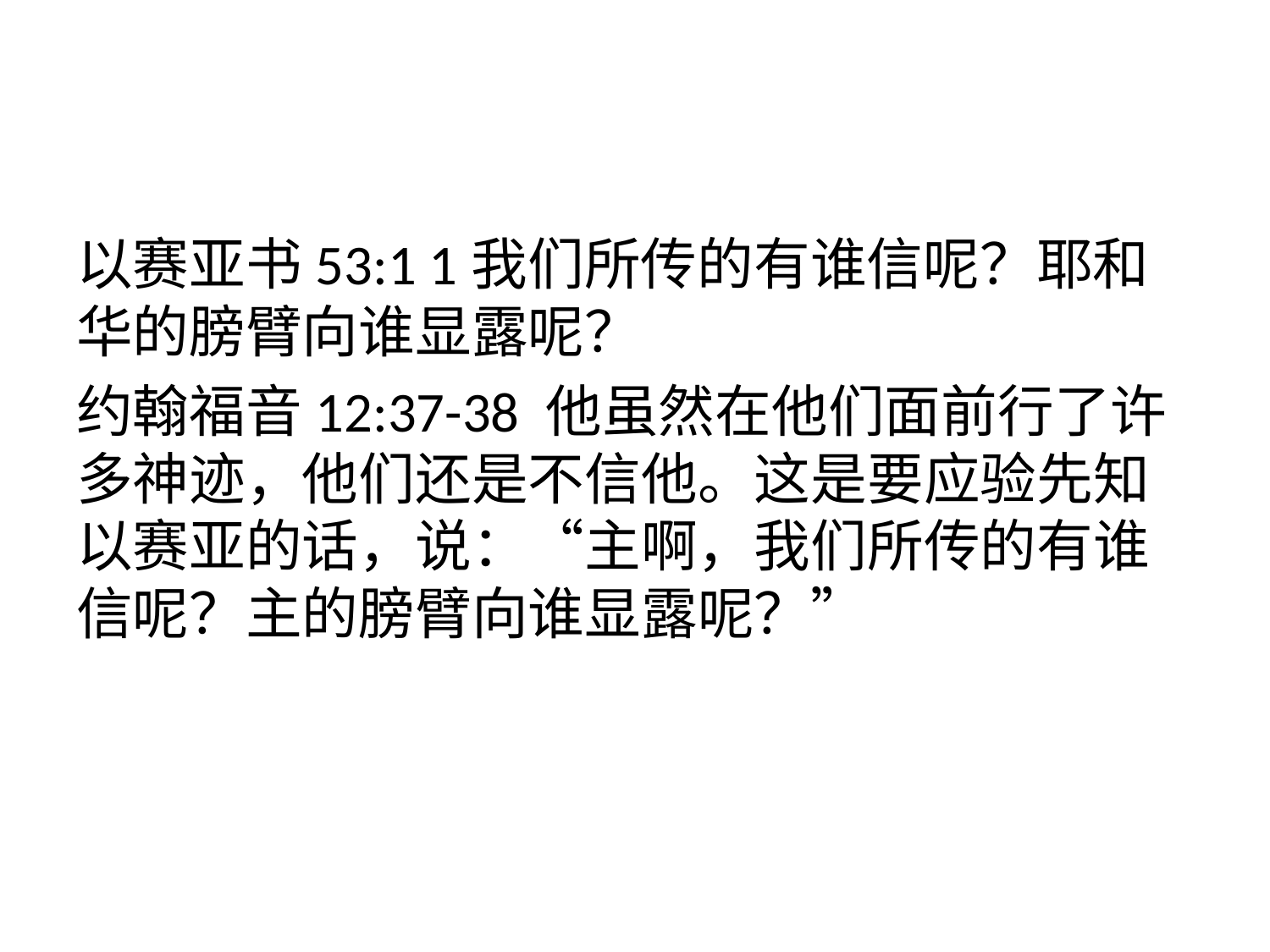

#
以赛亚书53:1 1我们所传的有谁信呢？耶和华的膀臂向谁显露呢？
约翰福音12:37-38 他虽然在他们面前行了许多神迹，他们还是不信他。这是要应验先知以赛亚的话，说：“主啊，我们所传的有谁信呢？主的膀臂向谁显露呢？”